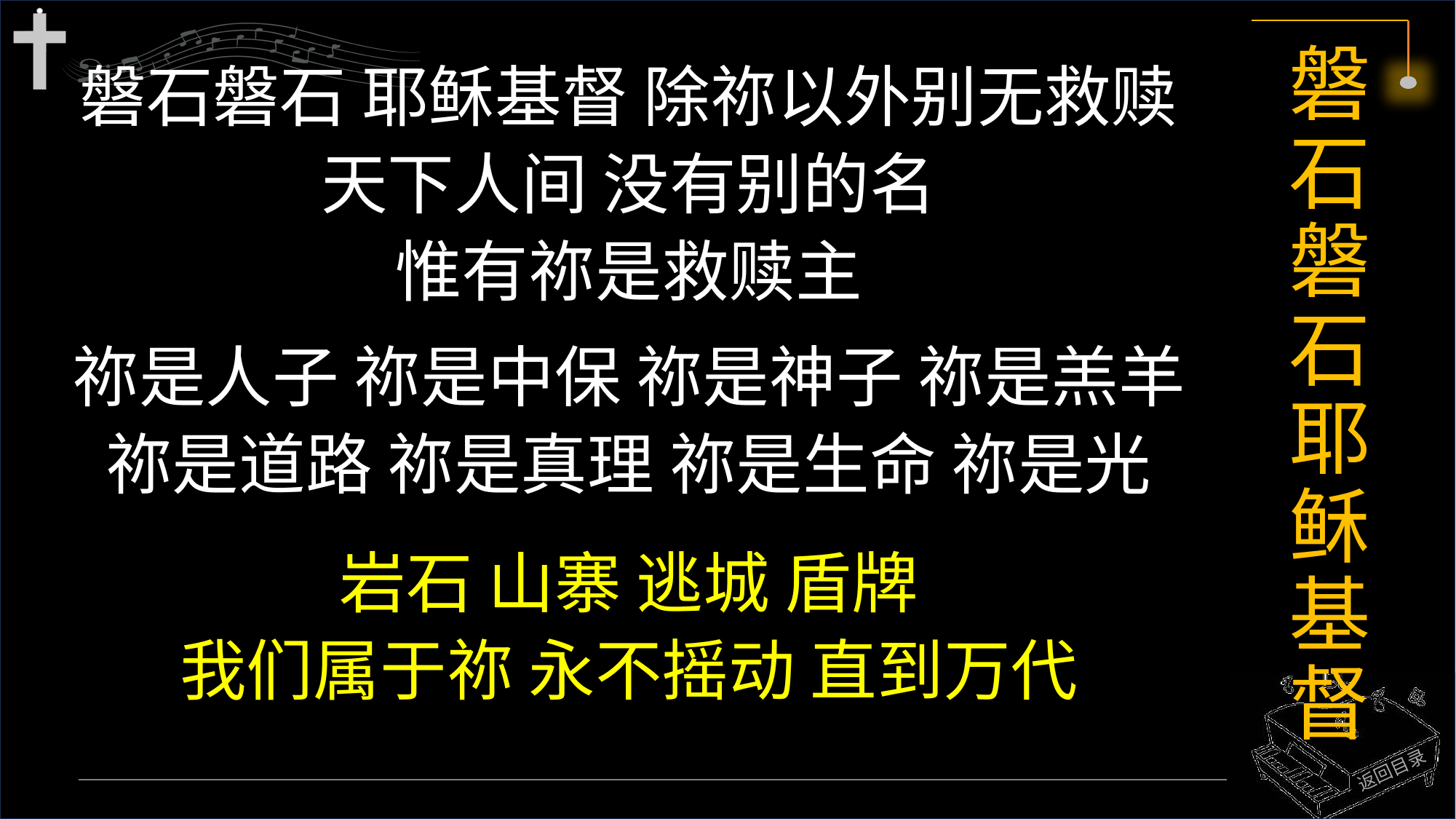

# 磐石磐石耶稣基督
磐石磐石 耶稣基督 除祢以外别无救赎
天下人间 没有别的名
惟有祢是救赎主

祢是人子 祢是中保 祢是神子 祢是羔羊
祢是道路 祢是真理 祢是生命 祢是光

岩石 山寨 逃城 盾牌
我们属于祢 永不摇动 直到万代